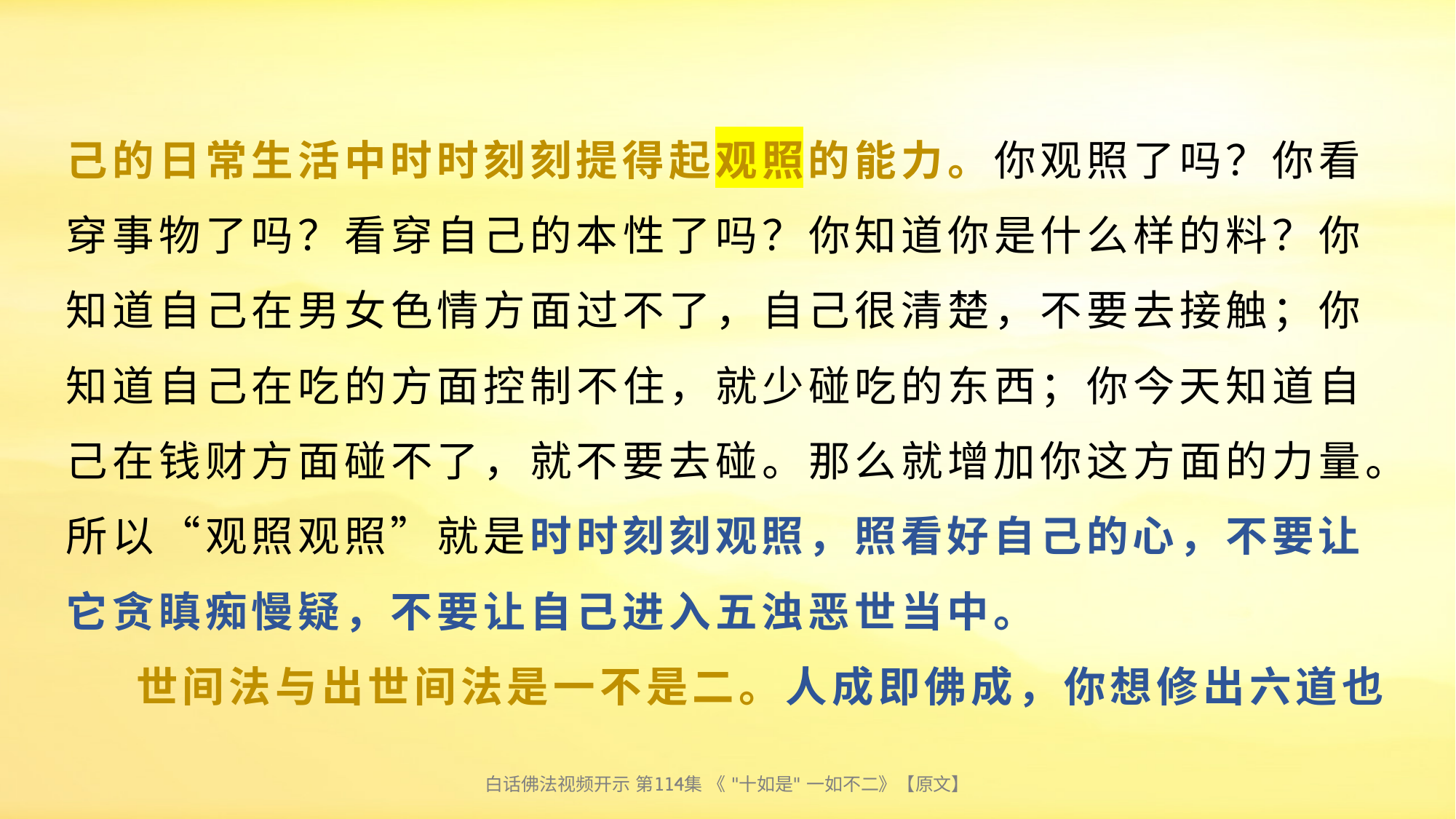

# 己的日常生活中时时刻刻提得起观照的能力。你观照了吗？你看穿事物了吗？看穿自己的本性了吗？你知道你是什么样的料？你知道自己在男女色情方面过不了，自己很清楚，不要去接触；你知道自己在吃的方面控制不住，就少碰吃的东西；你今天知道自己在钱财方面碰不了，就不要去碰。那么就增加你这方面的力量。所以“观照观照”就是时时刻刻观照，照看好自己的心，不要让它贪瞋痴慢疑，不要让自己进入五浊恶世当中。 世间法与出世间法是一不是二。人成即佛成，你想修出六道也
白话佛法视频开示 第114集 《 "十如是" 一如不二》【原文】